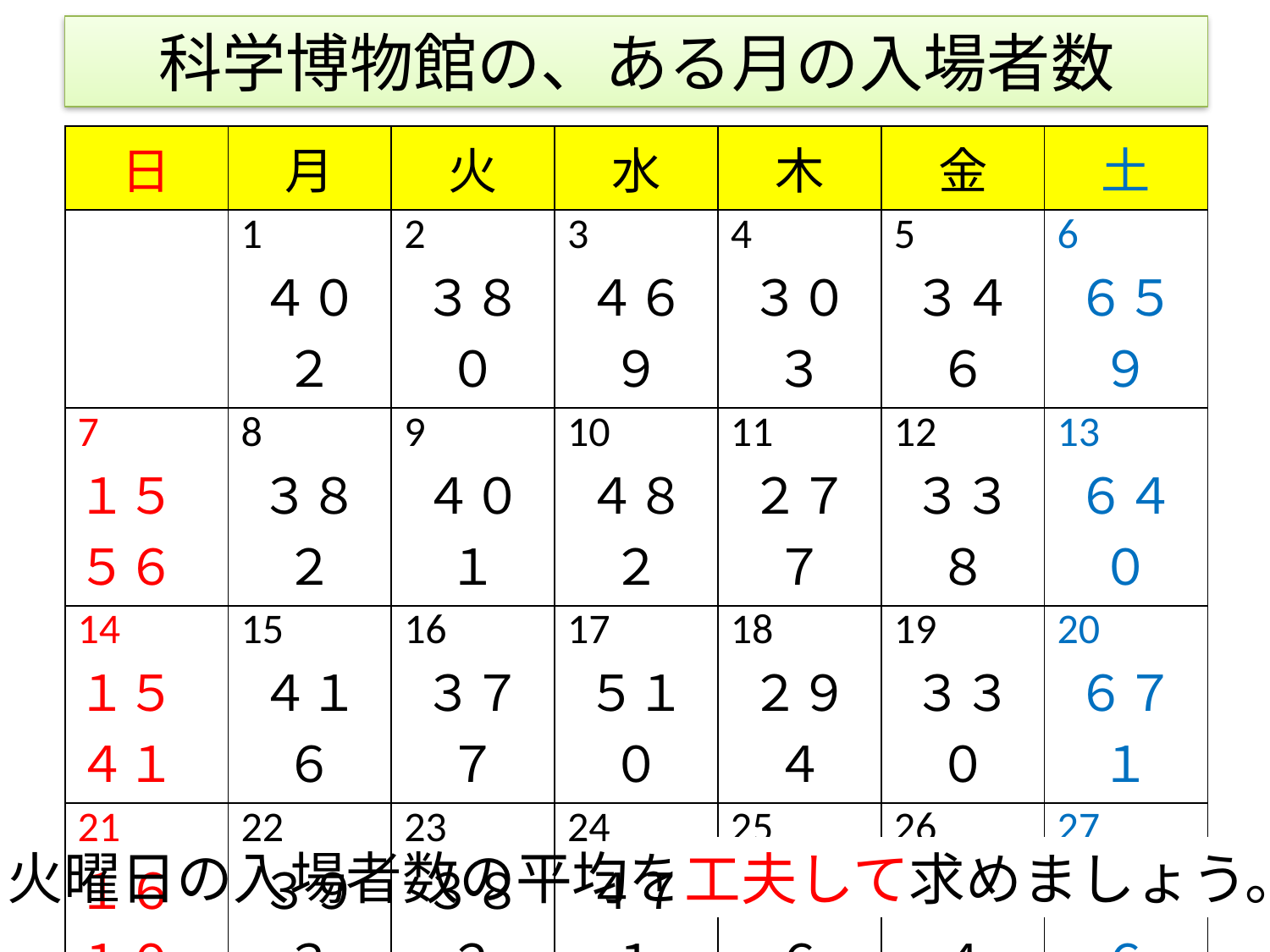

# 科学博物館の、ある月の入場者数
| 日 | 月 | 火 | 水 | 木 | 金 | 土 |
| --- | --- | --- | --- | --- | --- | --- |
|  | 1 ４０２ | 2 ３８０ | 3 ４６９ | 4 ３０３ | 5 ３４６ | 6 ６５９ |
| 7 １５５６ | 8 ３８２ | 9 ４０１ | 10 ４８２ | 11 ２７７ | 12 ３３８ | 13 ６４０ |
| 14 １５４１ | 15 ４１６ | 16 ３７７ | 17 ５１０ | 18 ２９４ | 19 ３３０ | 20 ６７１ |
| 21 １６１０ | 22 ３９３ | 23 ３８２ | 24 ４７１ | 25 ２８６ | 26 ３５４ | 27 ６６６ |
| 28 １５５３ | 29 ３９７ | 30 ３７０ | 31 ４６３ |  |  |  |
火曜日の入場者数の平均を求めましょう。
工夫して求めましょう。